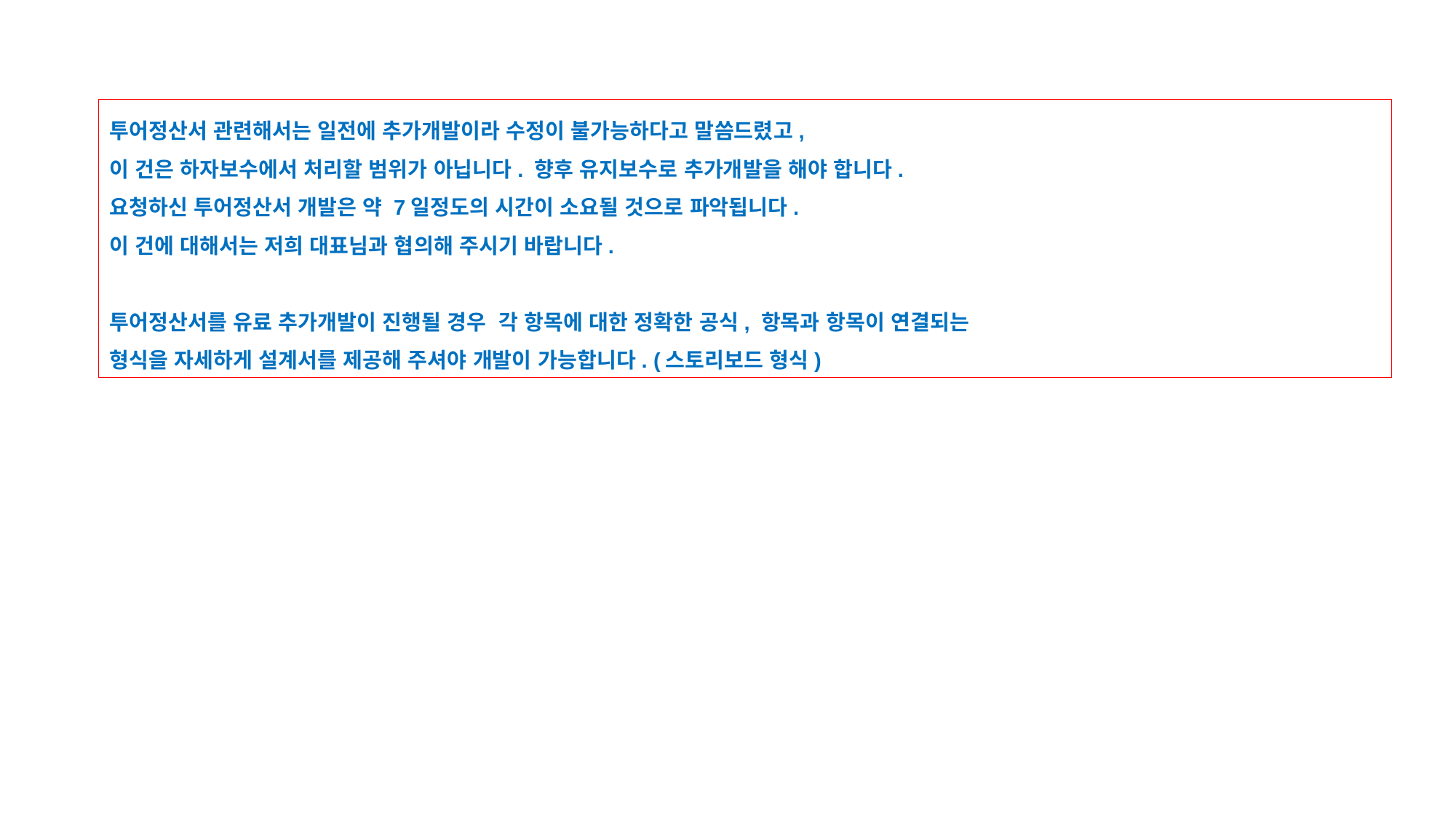

투어정산서 관련해서는 일전에 추가개발이라 수정이 불가능하다고 말씀드렸고,
이 건은 하자보수에서 처리할 범위가 아닙니다. 향후 유지보수로 추가개발을 해야 합니다.
요청하신 투어정산서 개발은 약 7일정도의 시간이 소요될 것으로 파악됩니다.
이 건에 대해서는 저희 대표님과 협의해 주시기 바랍니다.

투어정산서를 유료 추가개발이 진행될 경우  각 항목에 대한 정확한 공식, 항목과 항목이 연결되는
형식을 자세하게 설계서를 제공해 주셔야 개발이 가능합니다. (스토리보드 형식)